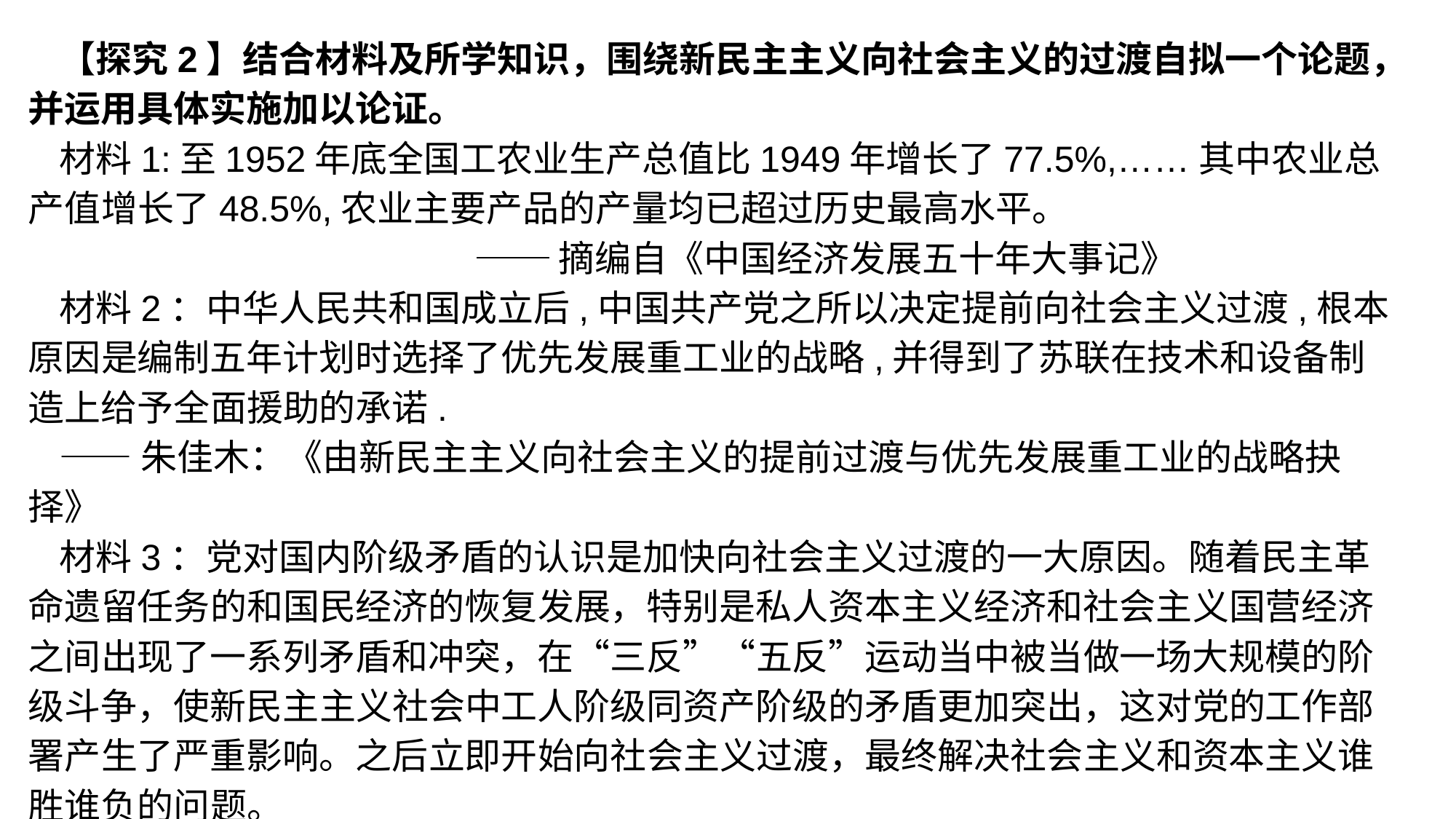

【探究2】结合材料及所学知识，围绕新民主主义向社会主义的过渡自拟一个论题，并运用具体实施加以论证。
材料1:至1952年底全国工农业生产总值比1949年增长了77.5%,……其中农业总产值增长了48.5%,农业主要产品的产量均已超过历史最高水平。
                                                   ──摘编自《中国经济发展五十年大事记》
材料2：中华人民共和国成立后,中国共产党之所以决定提前向社会主义过渡,根本原因是编制五年计划时选择了优先发展重工业的战略,并得到了苏联在技术和设备制造上给予全面援助的承诺.
——朱佳木：《由新民主主义向社会主义的提前过渡与优先发展重工业的战略抉择》
材料3：党对国内阶级矛盾的认识是加快向社会主义过渡的一大原因。随着民主革命遗留任务的和国民经济的恢复发展，特别是私人资本主义经济和社会主义国营经济之间出现了一系列矛盾和冲突，在“三反”“五反”运动当中被当做一场大规模的阶级斗争，使新民主主义社会中工人阶级同资产阶级的矛盾更加突出，这对党的工作部署产生了严重影响。之后立即开始向社会主义过渡，最终解决社会主义和资本主义谁胜谁负的问题。